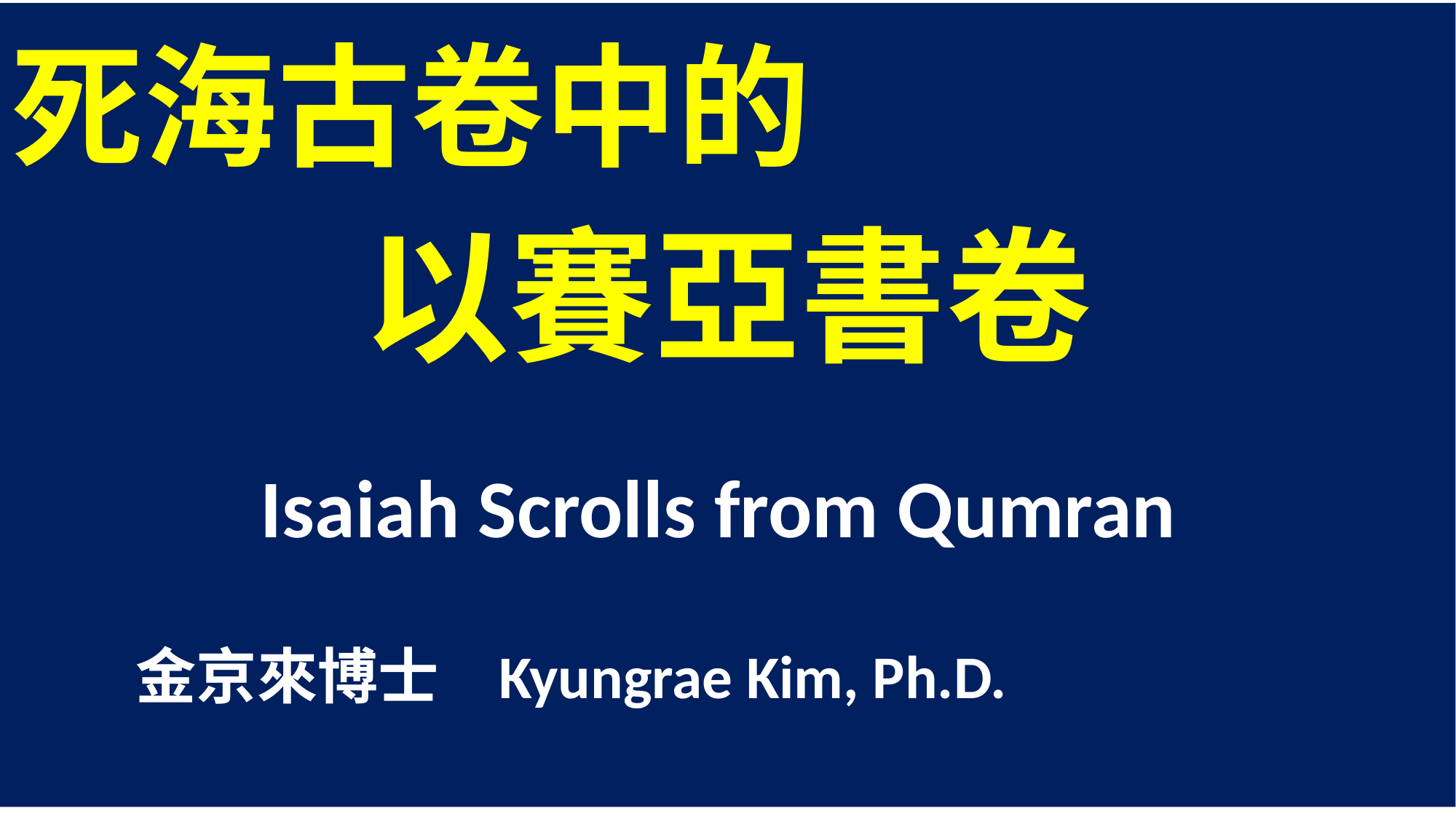

死海古卷中的

以賽亞書卷

Isaiah Scrolls from Qumran

        金京來博士   Kyungrae Kim, Ph.D.